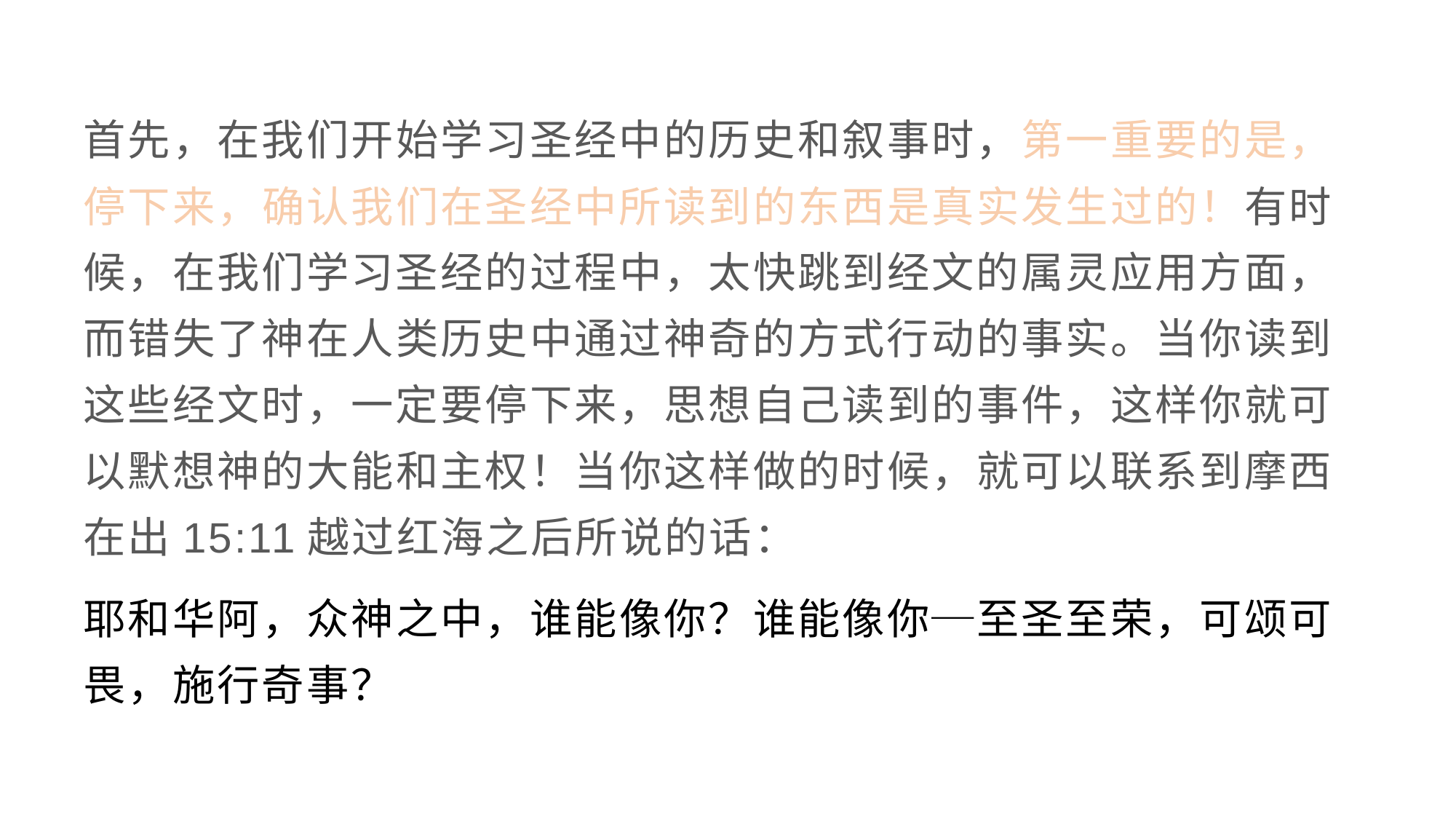

首先，在我们开始学习圣经中的历史和叙事时，第一重要的是，停下来，确认我们在圣经中所读到的东西是真实发生过的！有时候，在我们学习圣经的过程中，太快跳到经文的属灵应用方面，而错失了神在人类历史中通过神奇的方式行动的事实。当你读到这些经文时，一定要停下来，思想自己读到的事件，这样你就可以默想神的大能和主权！当你这样做的时候，就可以联系到摩西在出15:11越过红海之后所说的话：
耶和华阿，众神之中，谁能像你？谁能像你─至圣至荣，可颂可畏，施行奇事？